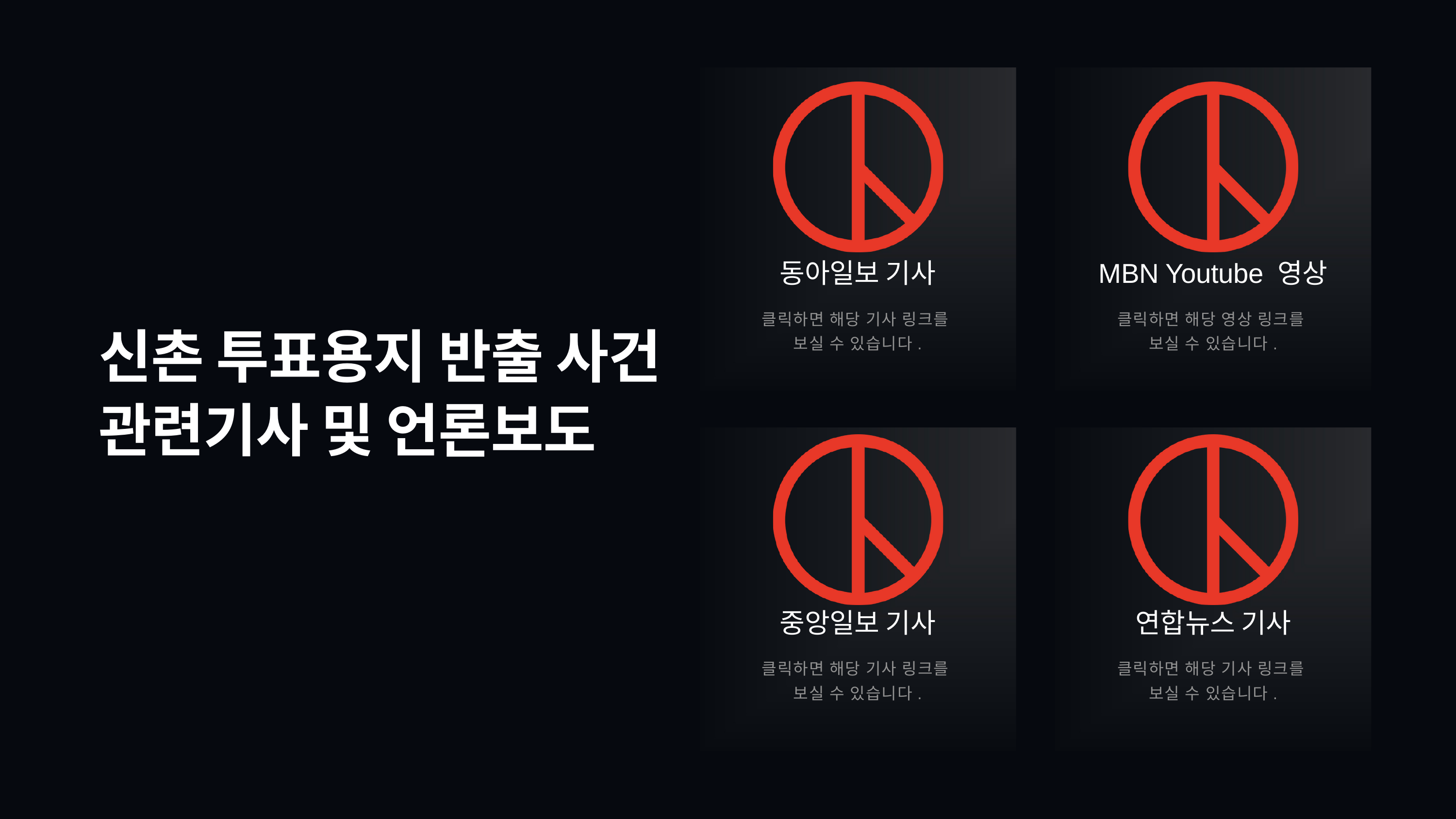

동아일보 기사
MBN Youtube 영상
클릭하면 해당 기사 링크를
보실 수 있습니다.
클릭하면 해당 영상 링크를
보실 수 있습니다.

신촌 투표용지 반출 사건
관련기사 및 언론보도

중앙일보 기사
연합뉴스 기사
클릭하면 해당 기사 링크를
보실 수 있습니다.
클릭하면 해당 기사 링크를
보실 수 있습니다.